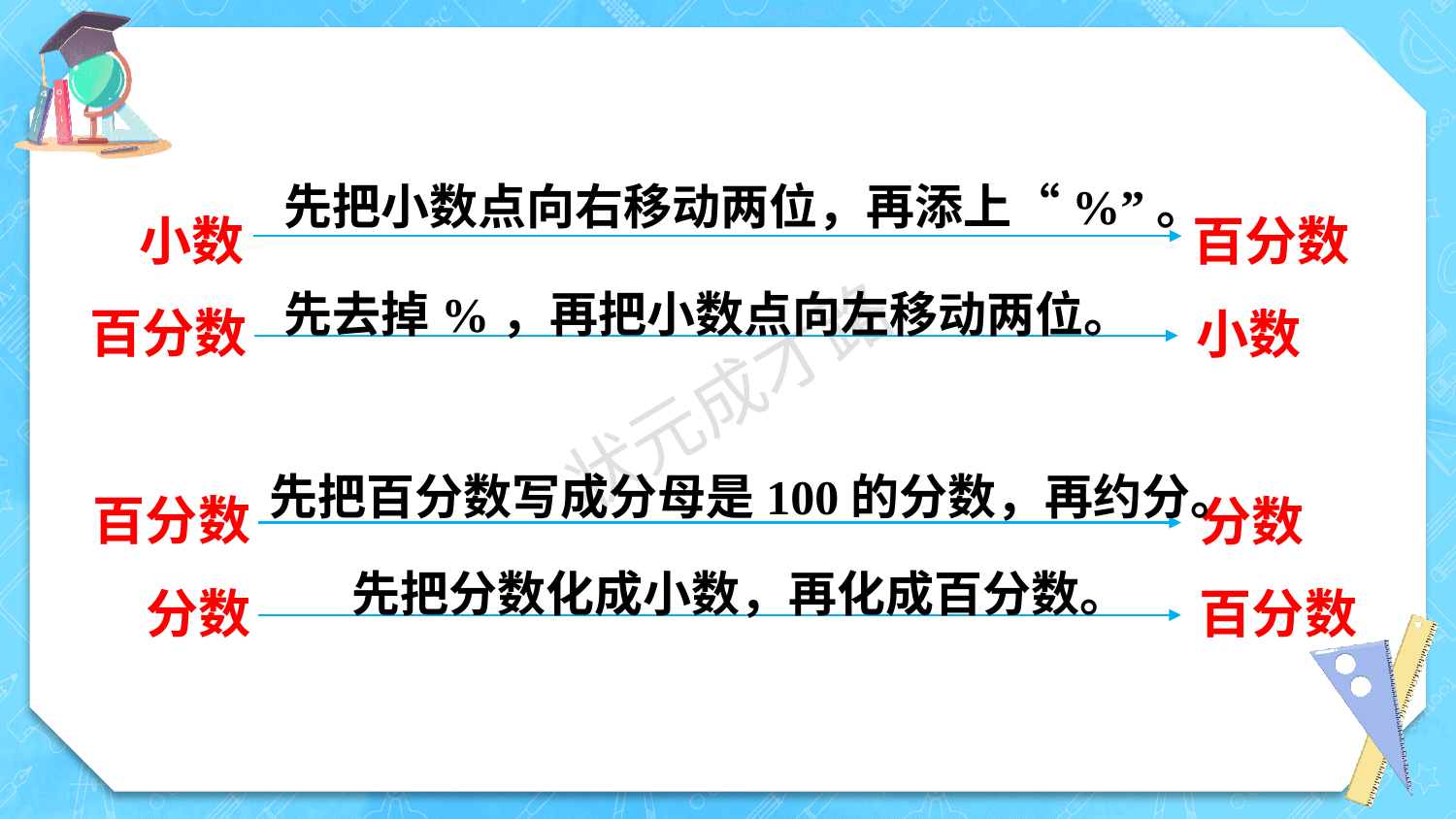

状元成才路
先把小数点向右移动两位，再添上“%”。
小数
百分数
先去掉%，再把小数点向左移动两位。
百分数
小数
先把百分数写成分母是100的分数，再约分。
百分数
分数
先把分数化成小数，再化成百分数。
分数
百分数